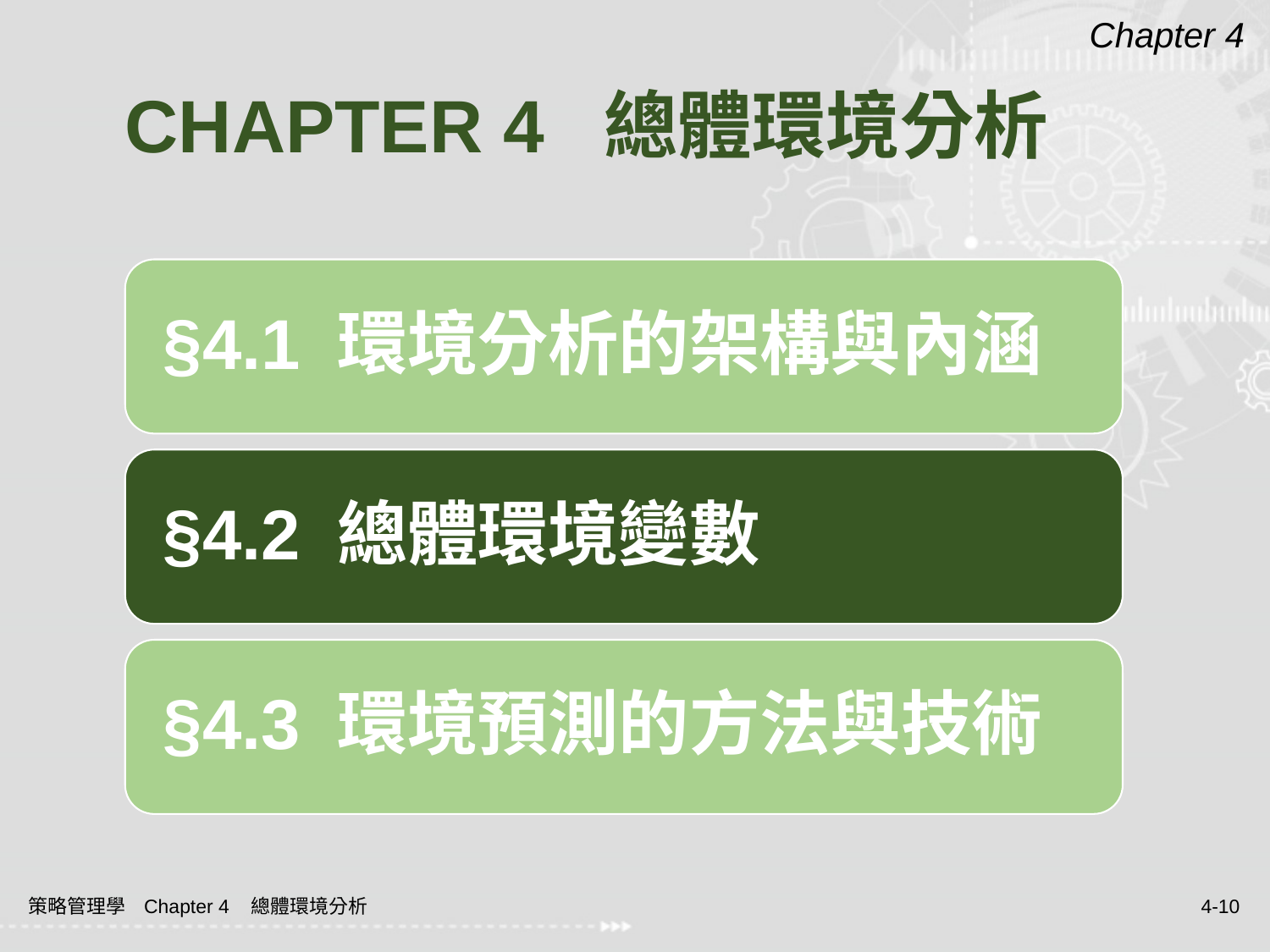

Chapter 4
# CHAPTER 4  總體環境分析
§4.1 環境分析的架構與內涵
§4.2 總體環境變數
§4.3 環境預測的方法與技術
策略管理學   Chapter 4   總體環境分析
4-10